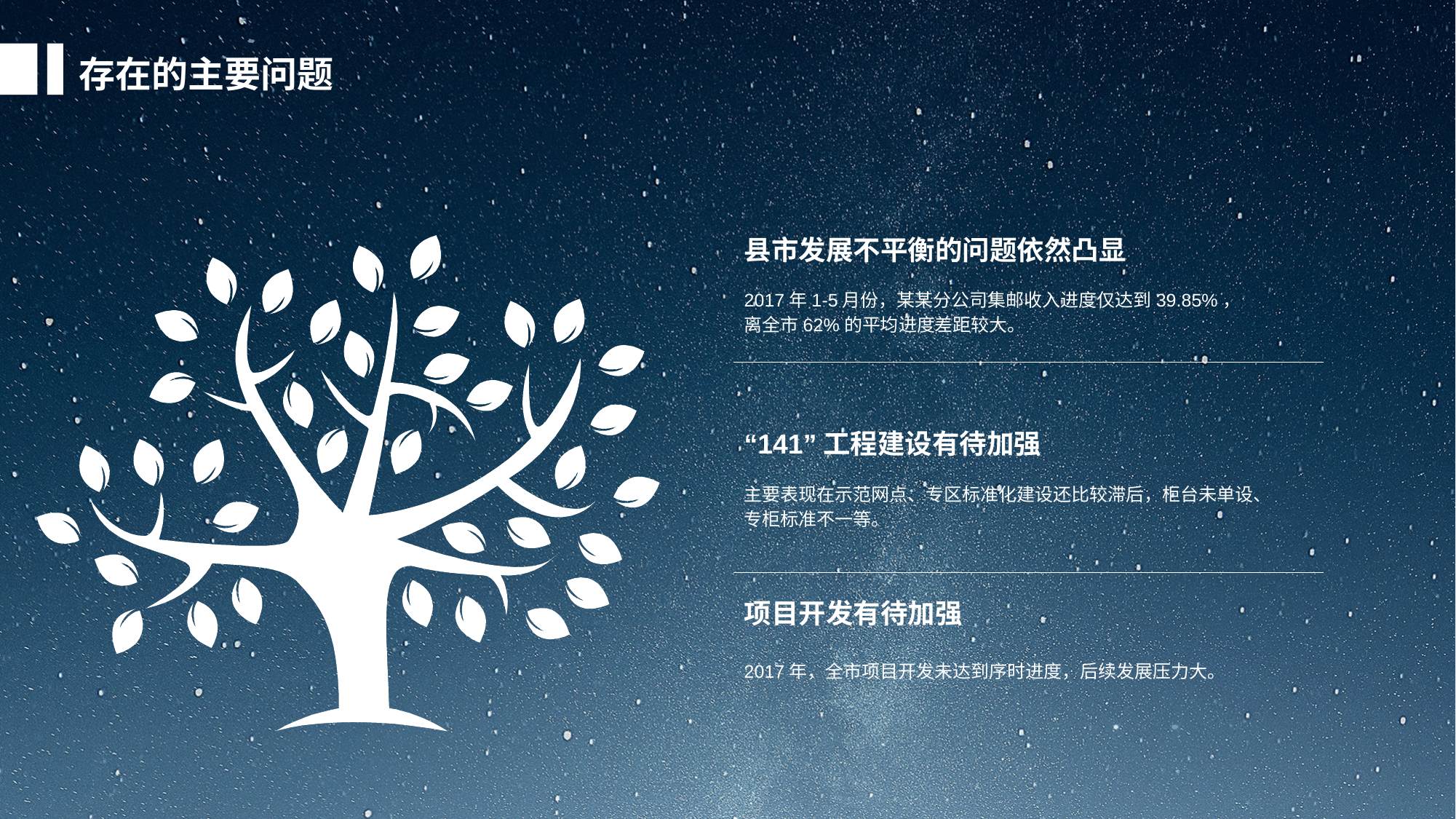

存在的主要问题
县市发展不平衡的问题依然凸显

2017年1-5月份，某某分公司集邮收入进度仅达到39.85%，离全市62%的平均进度差距较大。
“141”工程建设有待加强
主要表现在示范网点、专区标准化建设还比较滞后，柜台未单设、专柜标准不一等。
项目开发有待加强
2017年，全市项目开发未达到序时进度，后续发展压力大。